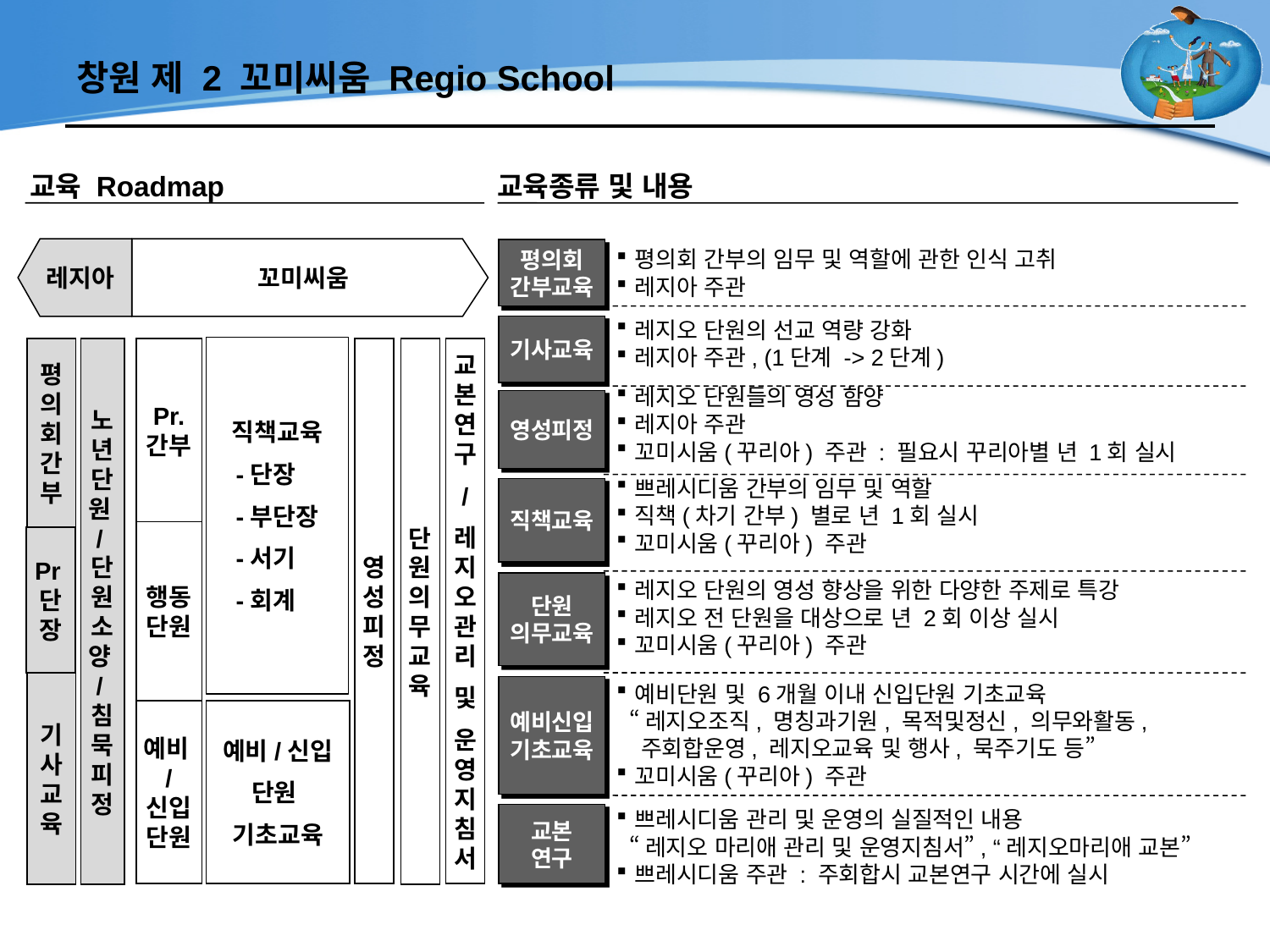

# 창원 제 2 꼬미씨움 Regio School
교육 Roadmap

교육종류 및 내용

레지아
꼬미씨움
평의회 간부의 임무 및 역할에 관한 인식 고취
레지아 주관
평의회 간부교육

레지오 단원의 선교 역량 강화
레지아 주관, (1단계 -> 2단계)
기사교육
직책교육
-단장
-부단장
-서기
-회계
Pr.
간부
노년단원/단원소양/침묵피정
영성피정
단원
의무교육
평의회
간부
교본연구
/
레지오 관리
및
운영지침서
레지오 단원들의 영성 함양
레지아 주관
꼬미시움(꾸리아) 주관 : 필요시 꾸리아별 년 1회 실시

영성피정
쁘레시디움 간부의 임무 및 역할
직책(차기 간부) 별로 년 1회 실시
꼬미시움(꾸리아) 주관

직책교육
행동단원
Pr단장
레지오 단원의 영성 향상을 위한 다양한 주제로 특강
레지오 전 단원을 대상으로 년 2회 이상 실시
꼬미시움(꾸리아) 주관

단원 의무교육
기사교육

예비단원 및 6개월 이내 신입단원 기초교육
  “레지오조직, 명칭과기원, 목적및정신, 의무와활동,
   주회합운영, 레지오교육 및 행사, 묵주기도 등”
꼬미시움(꾸리아) 주관
예비신입 기초교육
예비/ 신입단원
예비/신입
단원
기초교육

쁘레시디움 관리 및 운영의 실질적인 내용
  “레지오 마리애 관리 및 운영지침서”, “레지오마리애 교본”
쁘레시디움 주관 : 주회합시 교본연구 시간에 실시
교본
연구